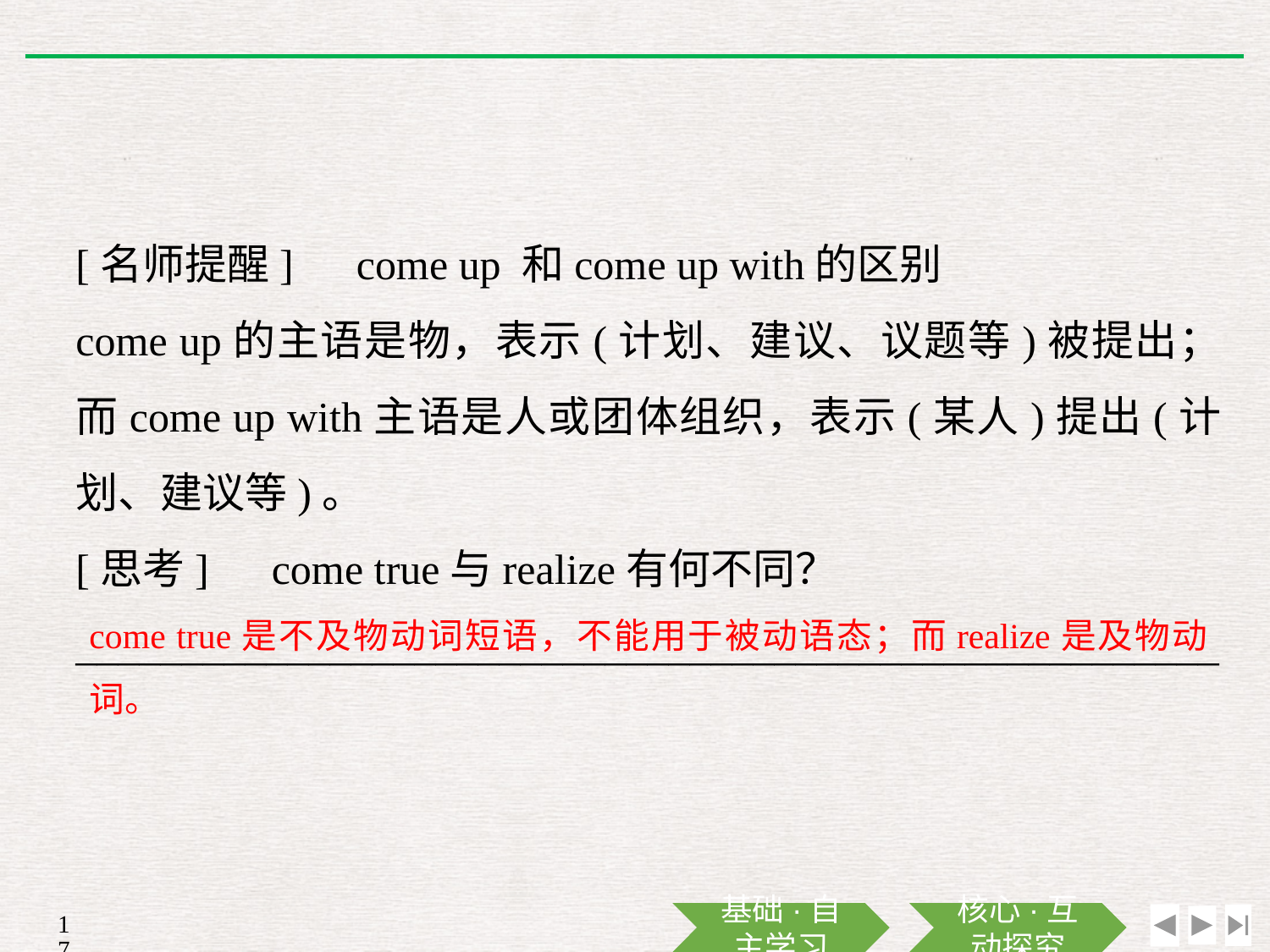

[名师提醒]　come up 和come up with的区别
come up的主语是物，表示(计划、建议、议题等)被提出；而come up with主语是人或团体组织，表示(某人)提出(计划、建议等)。
[思考]　come true与realize有何不同？
______________________________________________________
come true是不及物动词短语，不能用于被动语态；而realize是及物动词。